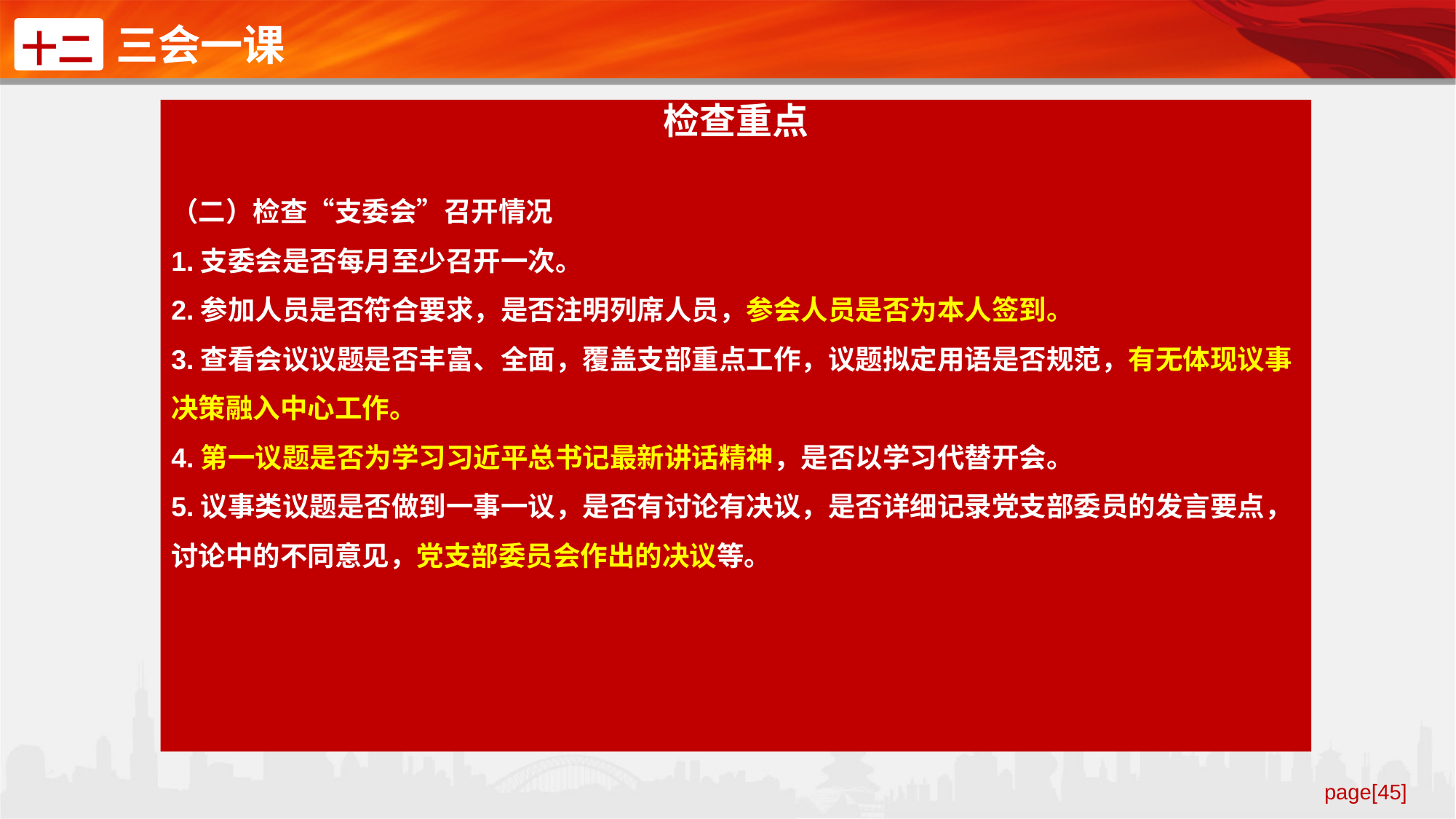

三会一课

十二
检查重点

（二）检查“支委会”召开情况
1.支委会是否每月至少召开一次。
2.参加人员是否符合要求，是否注明列席人员，参会人员是否为本人签到。
3.查看会议议题是否丰富、全面，覆盖支部重点工作，议题拟定用语是否规范，有无体现议事决策融入中心工作。
4.第一议题是否为学习习近平总书记最新讲话精神，是否以学习代替开会。
5.议事类议题是否做到一事一议，是否有讨论有决议，是否详细记录党支部委员的发言要点，讨论中的不同意见，党支部委员会作出的决议等。